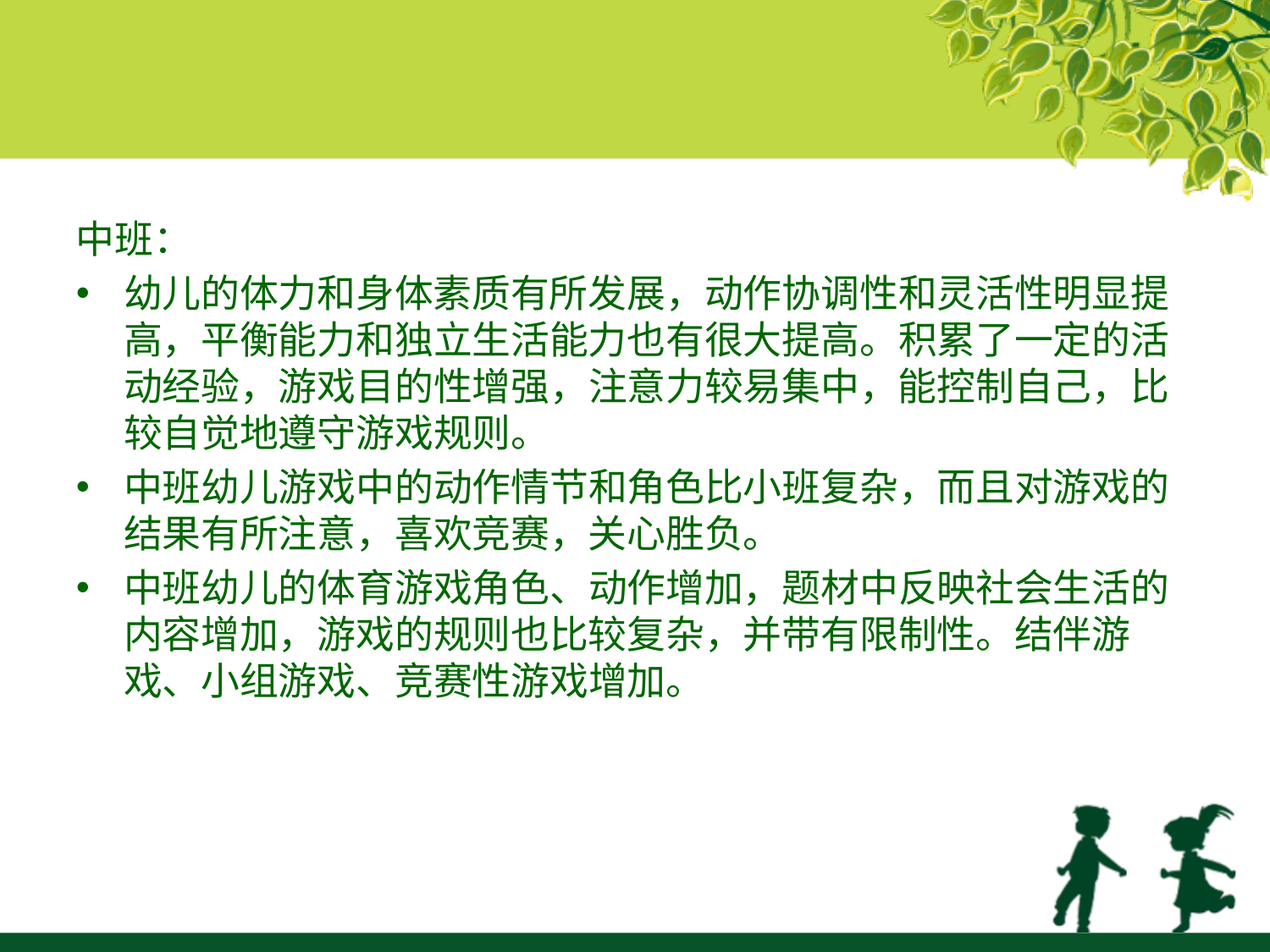

#
中班：
幼儿的体力和身体素质有所发展，动作协调性和灵活性明显提高，平衡能力和独立生活能力也有很大提高。积累了一定的活动经验，游戏目的性增强，注意力较易集中，能控制自己，比较自觉地遵守游戏规则。
中班幼儿游戏中的动作情节和角色比小班复杂，而且对游戏的结果有所注意，喜欢竞赛，关心胜负。
中班幼儿的体育游戏角色、动作增加，题材中反映社会生活的内容增加，游戏的规则也比较复杂，并带有限制性。结伴游戏、小组游戏、竞赛性游戏增加。